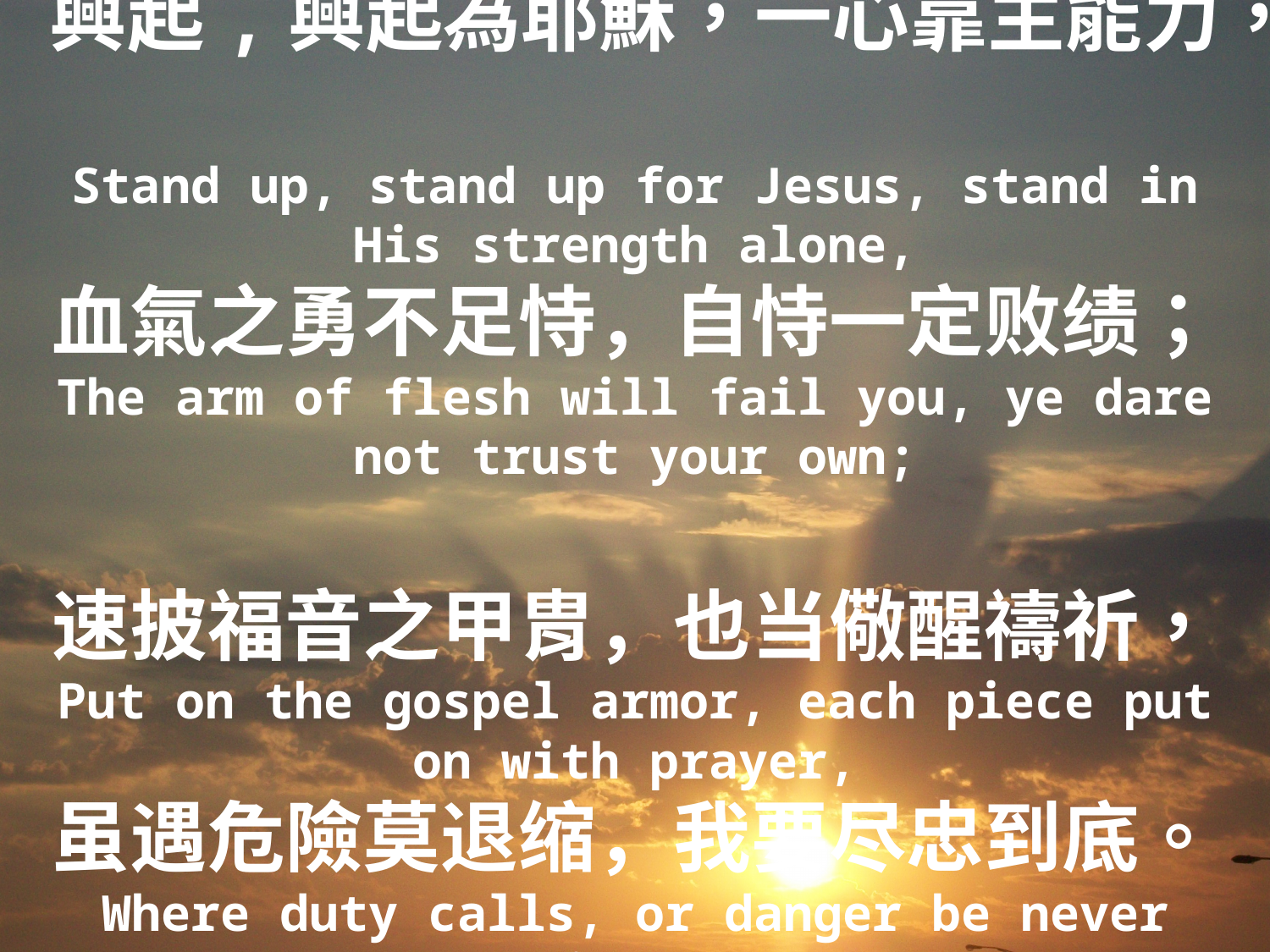

# 興起,興起為耶穌，一心靠主能力， Stand up, stand up for Jesus, stand in His strength alone, 血氣之勇不足恃，自恃一定败绩； The arm of flesh will fail you, ye dare not trust your own; 速披福音之甲胄，也当儆醒禱祈， Put on the gospel armor, each piece put on with prayer, 虽遇危險莫退缩，我要尽忠到底。 Where duty calls, or danger be never wangting there.